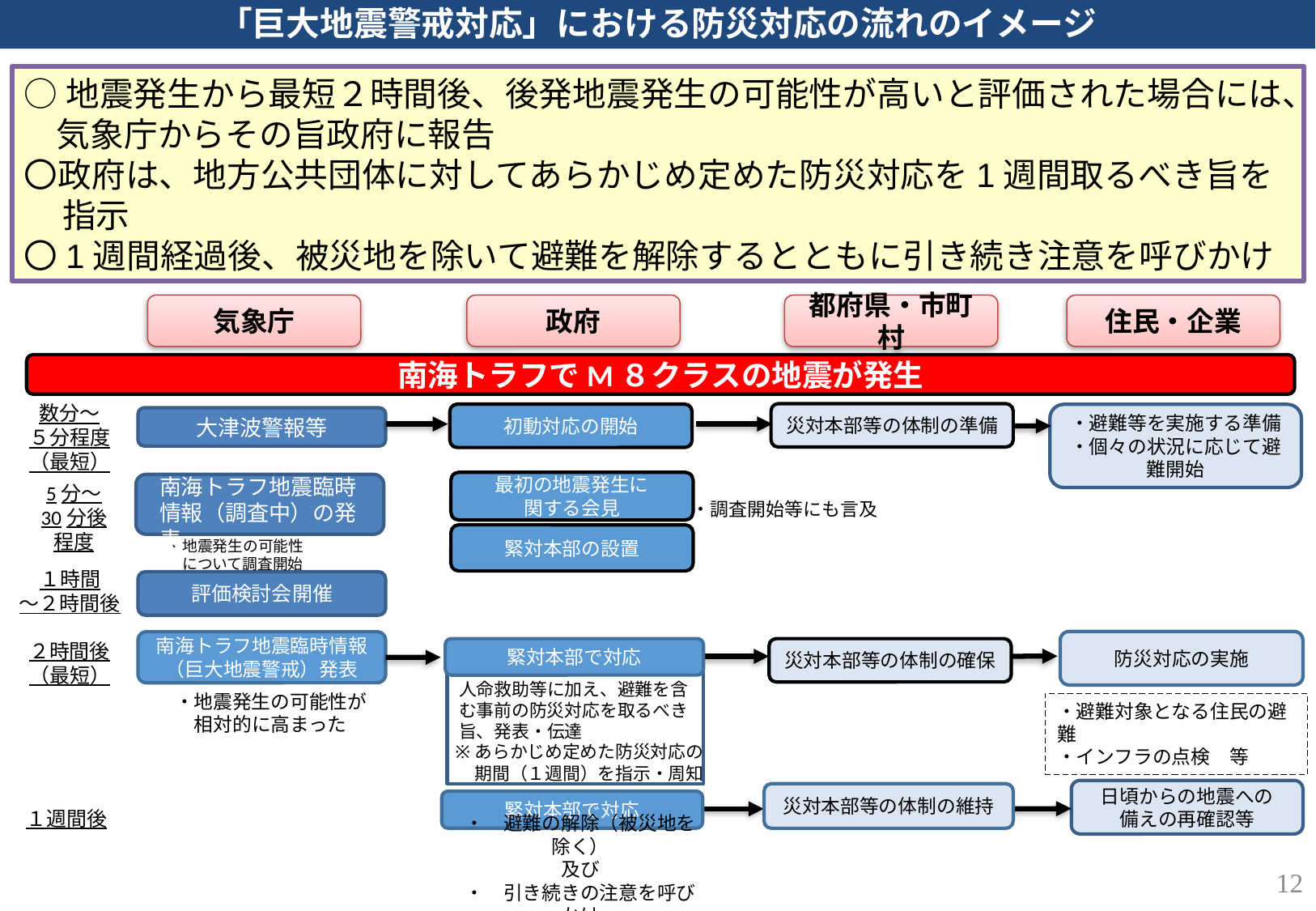

「巨大地震警戒対応」における防災対応の流れのイメージ
○地震発生から最短２時間後、後発地震発生の可能性が高いと評価された場合には、気象庁からその旨政府に報告
〇政府は、地方公共団体に対してあらかじめ定めた防災対応を1週間取るべき旨を指示
〇1週間経過後、被災地を除いて避難を解除するとともに引き続き注意を呼びかけ
気象庁
政府
都府県・市町村
住民・企業
南海トラフでM８クラスの地震が発生
数分～
５分程度（最短）
災対本部等の体制の準備
初動対応の開始
・避難等を実施する準備
・個々の状況に応じて避難開始
大津波警報等
南海トラフ地震臨時情報（調査中）の発表
最初の地震発生に
関する会見

5分～
30分後程度
・調査開始等にも言及
緊対本部の設置
・地震発生の可能性
　について調査開始
１時間
～２時間後
評価検討会開催
防災対応の実施
南海トラフ地震臨時情報（巨大地震警戒）発表
２時間後
（最短）
緊対本部で対応
災対本部等の体制の確保

人命救助等に加え、避難を含む事前の防災対応を取るべき旨、発表・伝達
・地震発生の可能性が
　相対的に高まった
・避難対象となる住民の避難
・インフラの点検　等
あらかじめ定めた防災対応の期間（１週間）を指示・周知
日頃からの地震への
備えの再確認等
災対本部等の体制の維持
緊対本部で対応
１週間後

・　避難の解除（被災地を除く）
及び
・　引き続きの注意を呼びかけ
12